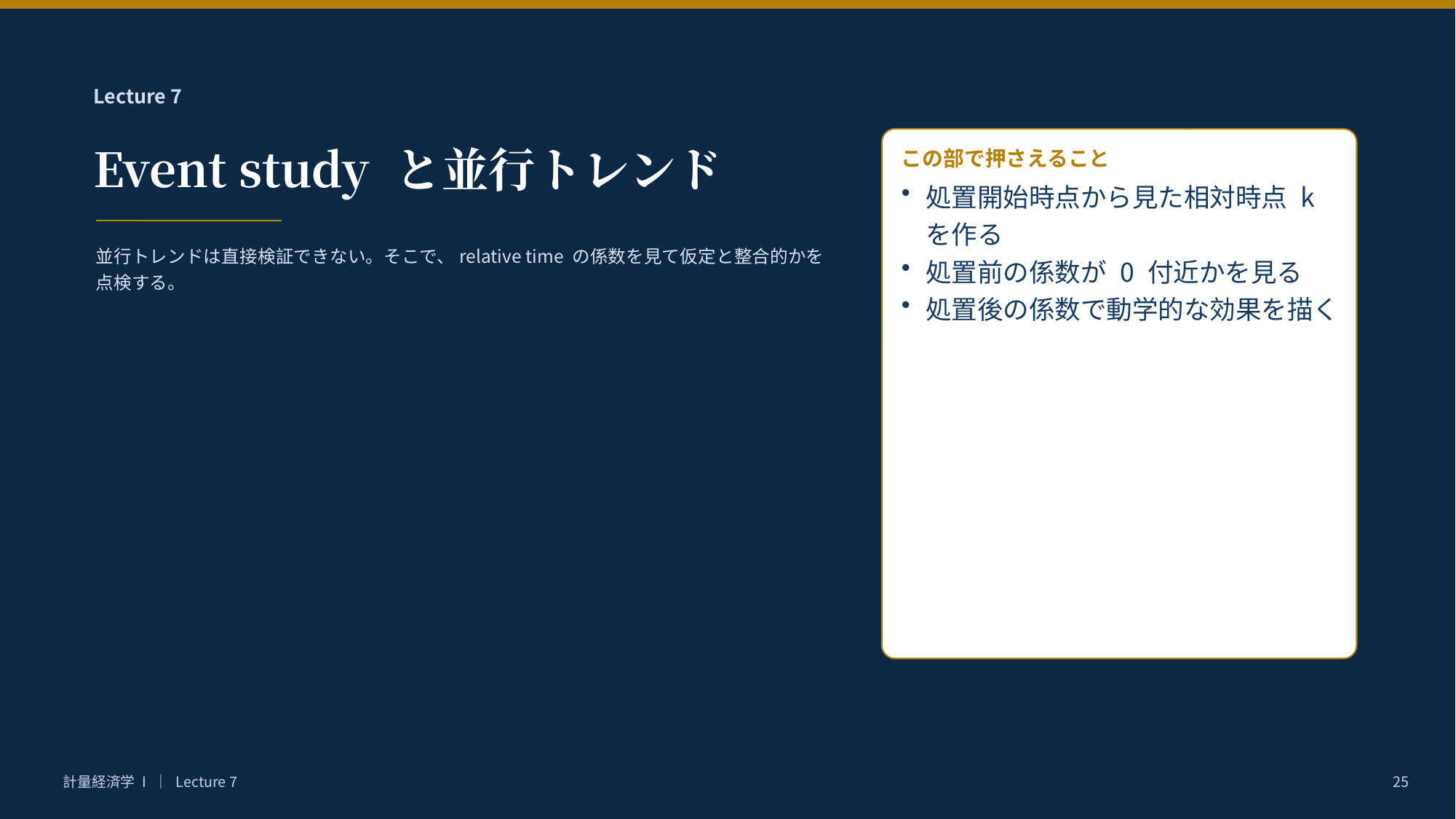

Lecture 7

Event study と並行トレンド
この部で押さえること
処置開始時点から見た相対時点 k を作る
処置前の係数が 0 付近かを見る
処置後の係数で動学的な効果を描く

並行トレンドは直接検証できない。そこで、relative time の係数を見て仮定と整合的かを点検する。
計量経済学 I ｜ Lecture 7
25